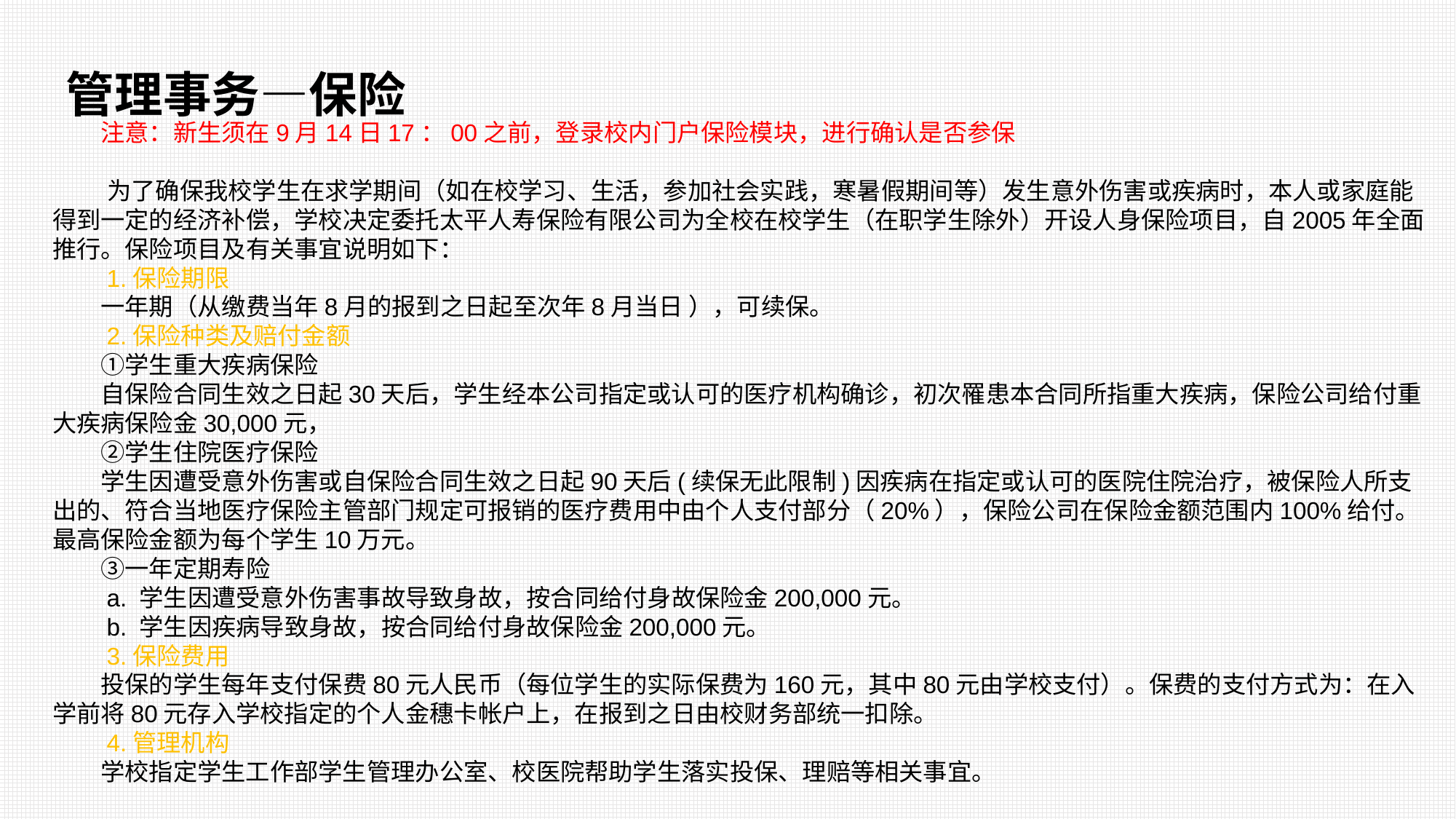

管理事务—保险
　　注意：新生须在9月14日17：00之前，登录校内门户保险模块，进行确认是否参保

         为了确保我校学生在求学期间（如在校学习、生活，参加社会实践，寒暑假期间等）发生意外伤害或疾病时，本人或家庭能得到一定的经济补偿，学校决定委托太平人寿保险有限公司为全校在校学生（在职学生除外）开设人身保险项目，自2005年全面推行。保险项目及有关事宜说明如下：
　　1.保险期限
　　一年期（从缴费当年8月的报到之日起至次年8月当日 ），可续保。
　　2.保险种类及赔付金额
　　①学生重大疾病保险
　　自保险合同生效之日起30天后，学生经本公司指定或认可的医疗机构确诊，初次罹患本合同所指重大疾病，保险公司给付重大疾病保险金30,000元，
　　②学生住院医疗保险
　　学生因遭受意外伤害或自保险合同生效之日起90天后(续保无此限制)因疾病在指定或认可的医院住院治疗，被保险人所支出的、符合当地医疗保险主管部门规定可报销的医疗费用中由个人支付部分（20%），保险公司在保险金额范围内100%给付。最高保险金额为每个学生10万元。
　　③一年定期寿险
　　a. 学生因遭受意外伤害事故导致身故，按合同给付身故保险金200,000元。
　　b. 学生因疾病导致身故，按合同给付身故保险金200,000元。
　　3.保险费用
　　投保的学生每年支付保费80元人民币（每位学生的实际保费为160元，其中80元由学校支付）。保费的支付方式为：在入学前将80元存入学校指定的个人金穗卡帐户上，在报到之日由校财务部统一扣除。
　　4.管理机构
　　学校指定学生工作部学生管理办公室、校医院帮助学生落实投保、理赔等相关事宜。